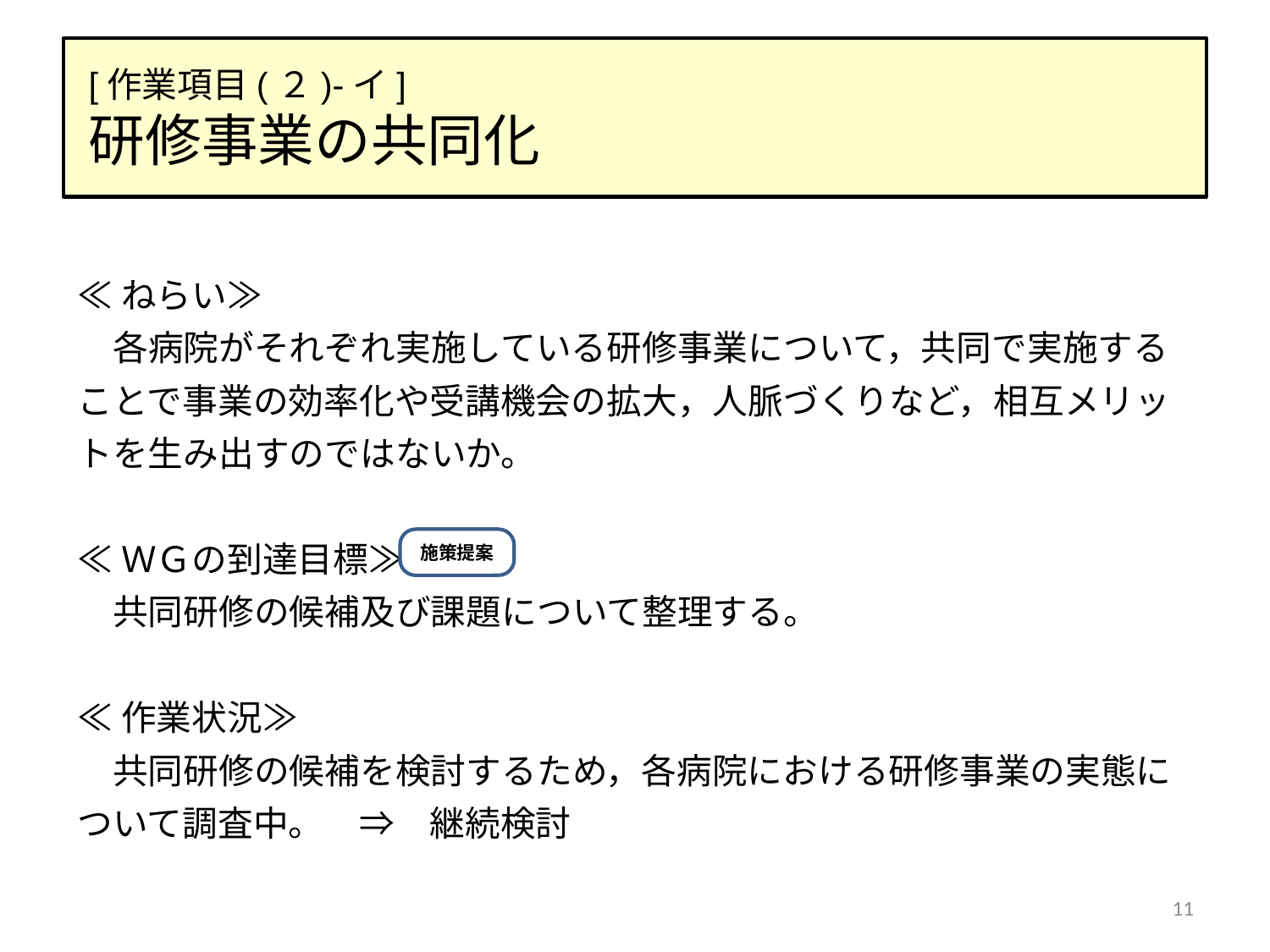

# [作業項目(２)-イ] 研修事業の共同化
≪ねらい≫
　各病院がそれぞれ実施している研修事業について，共同で実施することで事業の効率化や受講機会の拡大，人脈づくりなど，相互メリットを生み出すのではないか。

≪ＷＧの到達目標≫
　共同研修の候補及び課題について整理する。

≪作業状況≫
　共同研修の候補を検討するため，各病院における研修事業の実態について調査中。　⇒　継続検討
施策提案
11